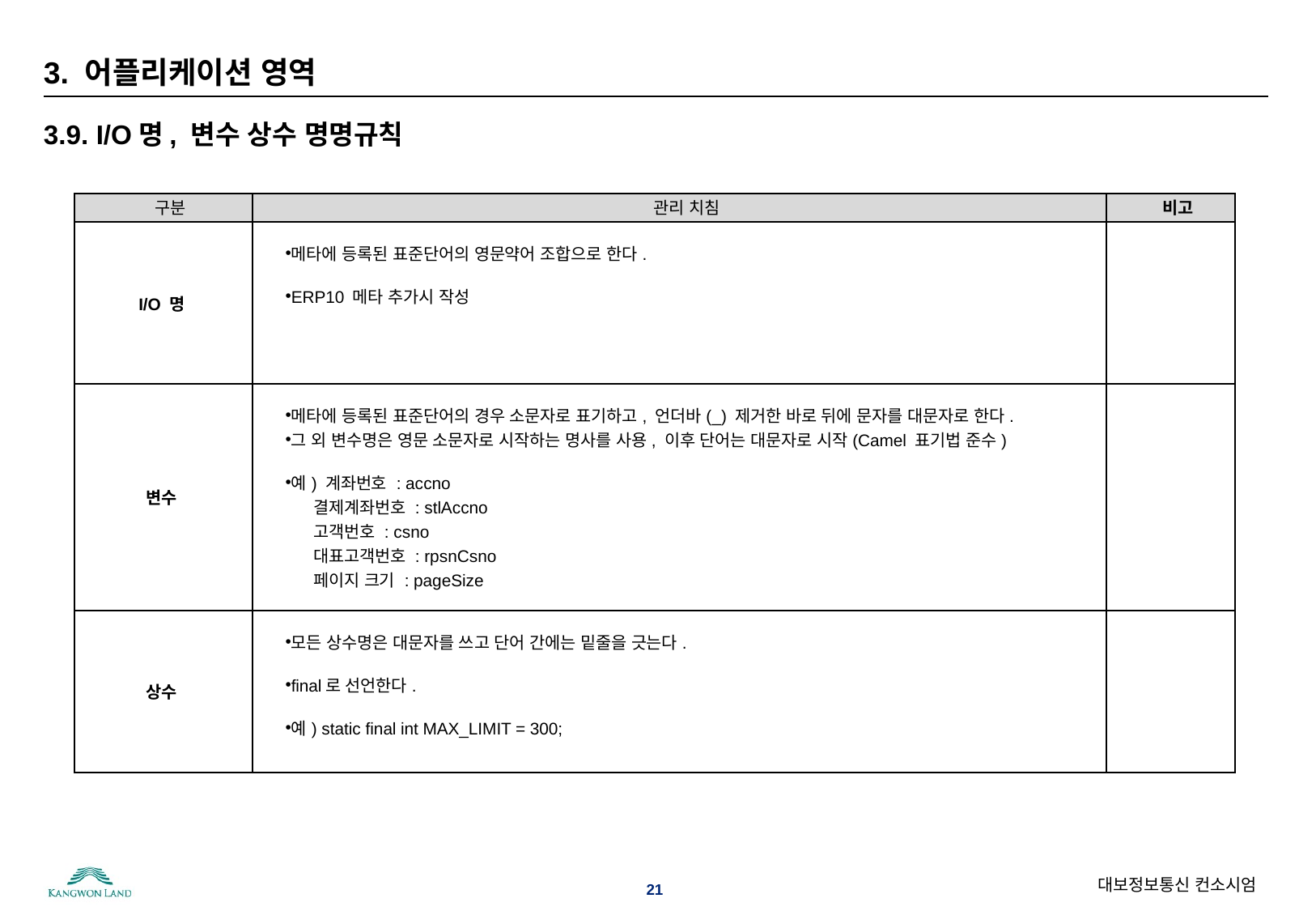

# 3. 어플리케이션 영역
3.9. I/O명, 변수 상수 명명규칙
| 구분 | 관리 치침 | 비고 |
| --- | --- | --- |
| I/O 명 | 메타에 등록된 표준단어의 영문약어 조합으로 한다. ERP10 메타 추가시 작성 |  |
| 변수 | 메타에 등록된 표준단어의 경우 소문자로 표기하고, 언더바(\_) 제거한 바로 뒤에 문자를 대문자로 한다. 그 외 변수명은 영문 소문자로 시작하는 명사를 사용, 이후 단어는 대문자로 시작(Camel 표기법 준수) 예) 계좌번호 : accno 결제계좌번호 : stlAccno 고객번호 : csno 대표고객번호 : rpsnCsno 페이지 크기 : pageSize |  |
| 상수 | 모든 상수명은 대문자를 쓰고 단어 간에는 밑줄을 긋는다. final로 선언한다. 예) static final int MAX\_LIMIT = 300; |  |
21